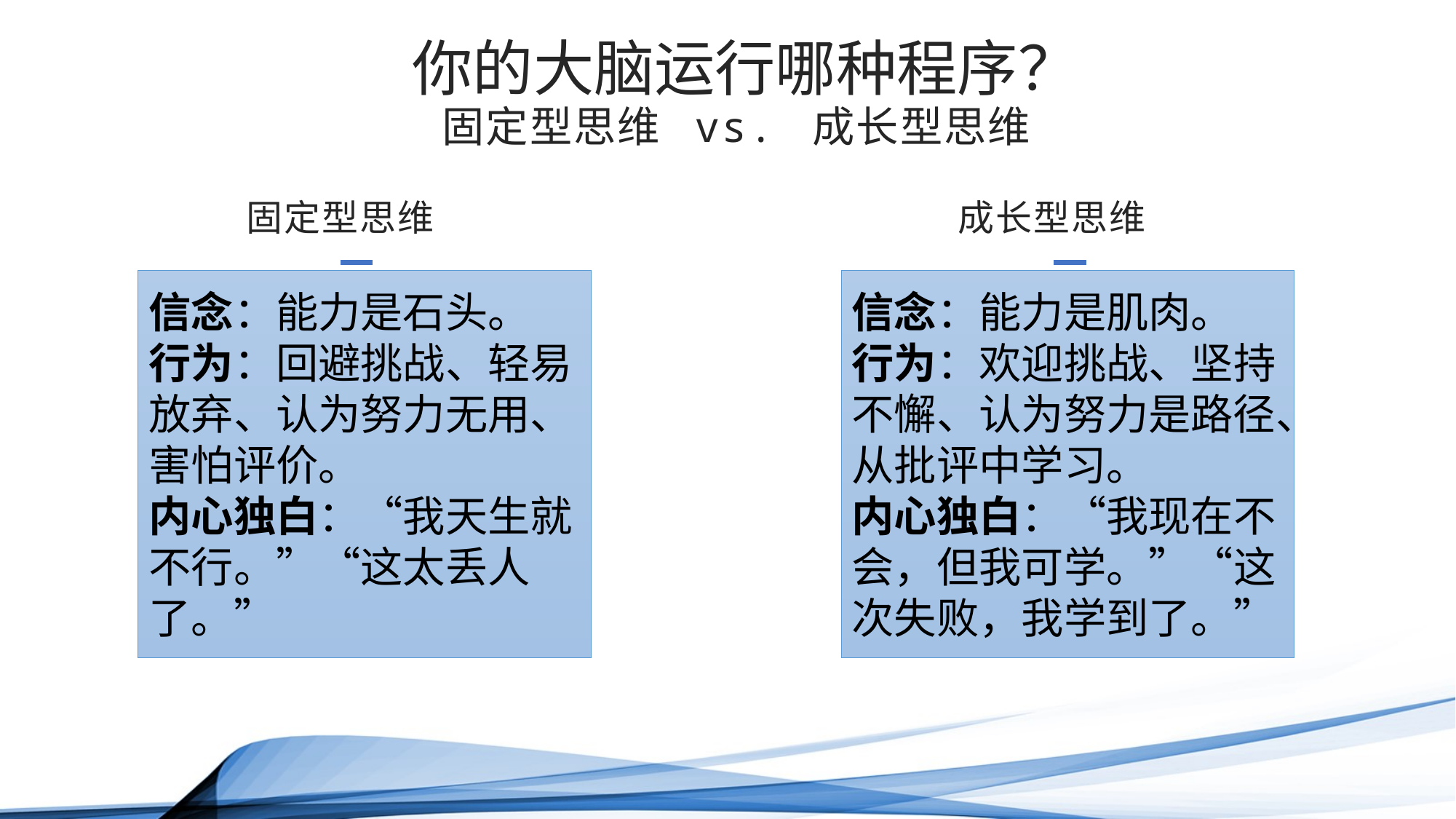

你的大脑运行哪种程序？
固定型思维 vs. 成长型思维
固定型思维
成长型思维
信念：能力是石头。
行为：回避挑战、轻易放弃、认为努力无用、害怕评价。
内心独白：“我天生就不行。”“这太丢人了。”
信念：能力是肌肉。
行为：欢迎挑战、坚持不懈、认为努力是路径、从批评中学习。
内心独白：“我现在不会，但我可学。”“这次失败，我学到了。”